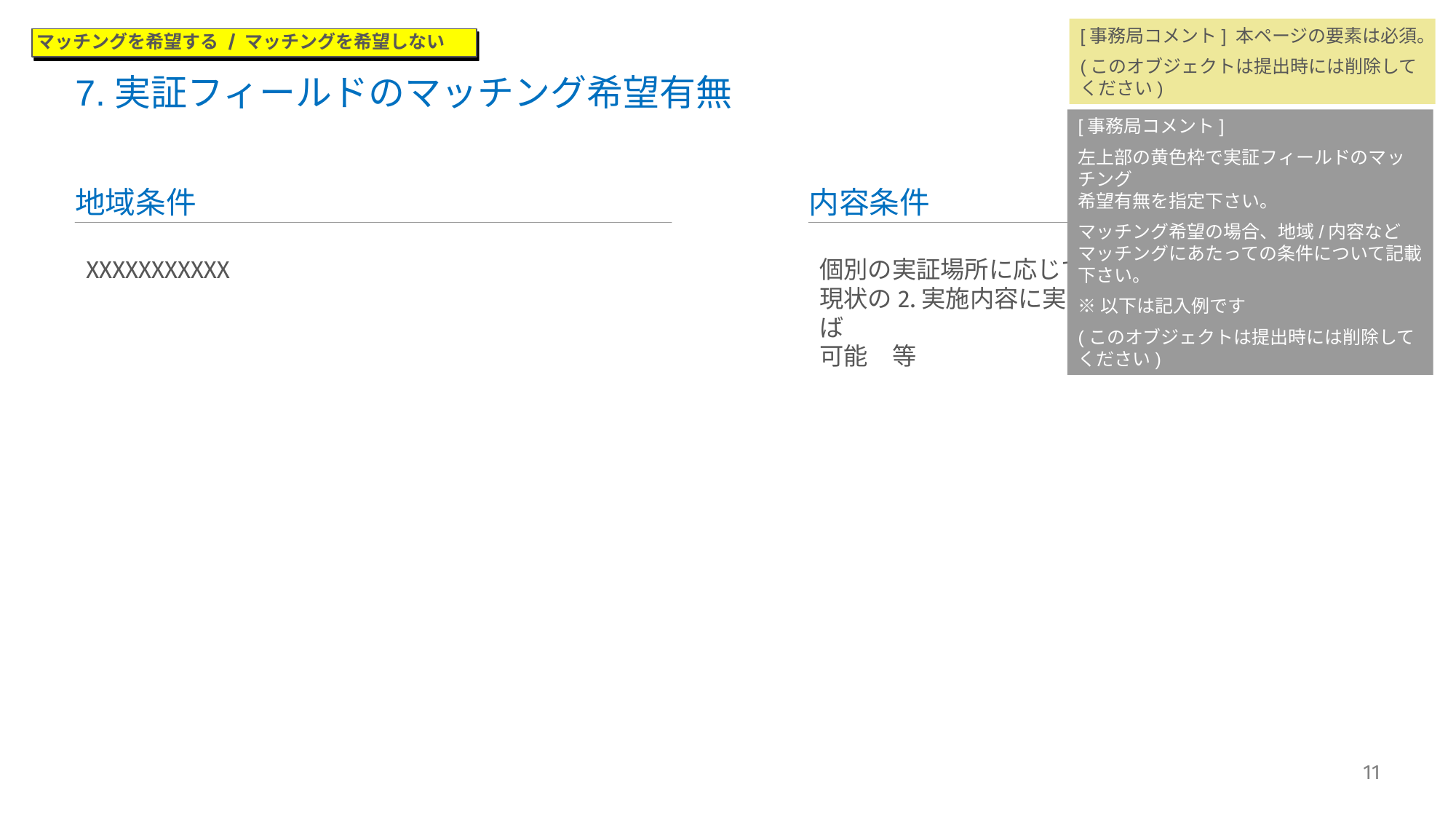

[事務局コメント] 本ページの要素は必須。
(このオブジェクトは提出時には削除してください)
マッチングを希望する / マッチングを希望しない
# 7.実証フィールドのマッチング希望有無
[事務局コメント]
左上部の黄色枠で実証フィールドのマッチング
希望有無を指定下さい。
マッチング希望の場合、地域/内容などマッチングにあたっての条件について記載下さい。
※以下は記入例です
(このオブジェクトは提出時には削除してください)
地域条件
内容条件
XXXXXXXXXXX
個別の実証場所に応じてプログラム設計可能　or
現状の2.実施内容に実証場所を追加する程度であれば
可能　等